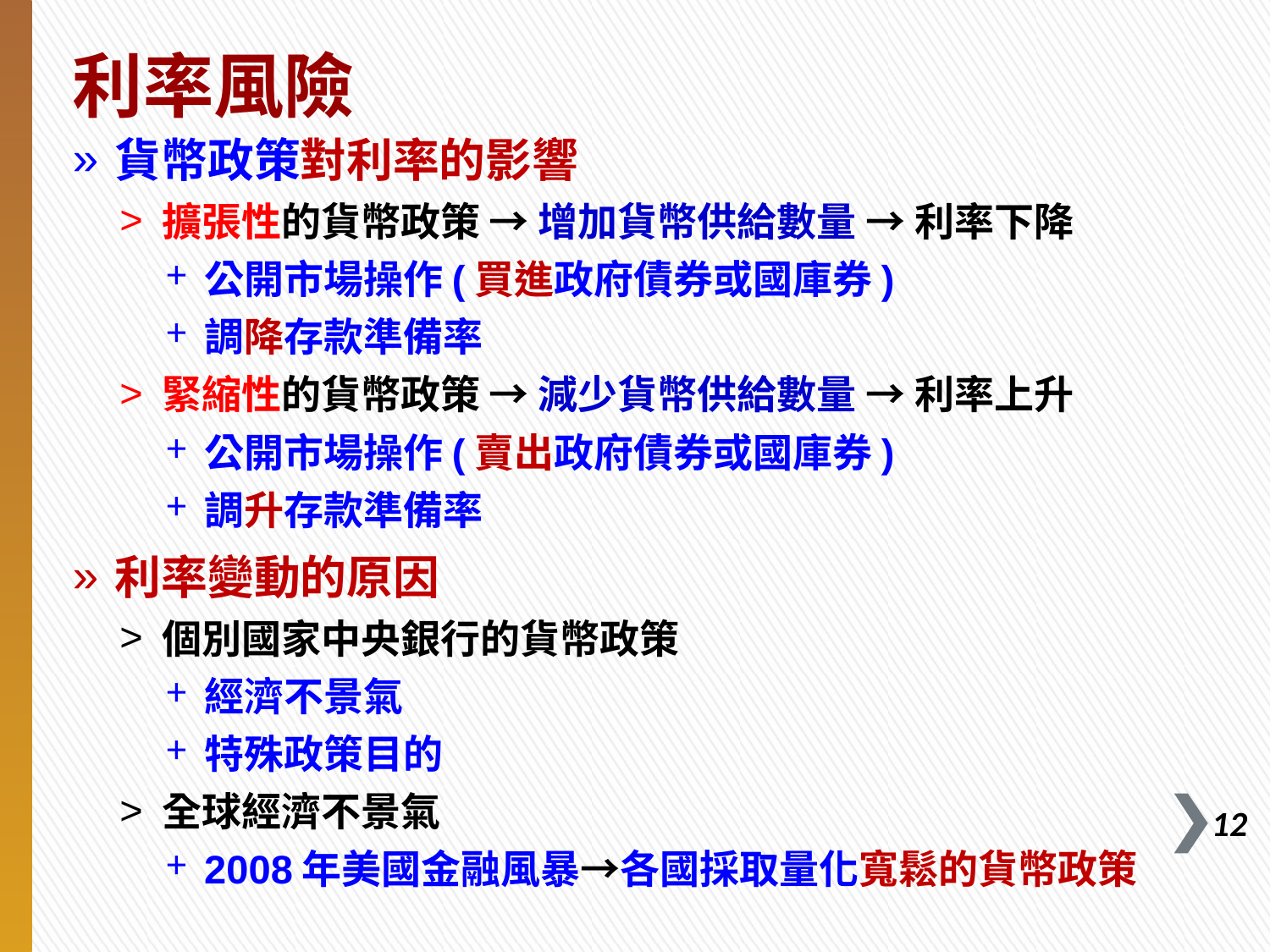

# 利率風險
貨幣政策對利率的影響
擴張性的貨幣政策 → 增加貨幣供給數量 → 利率下降
公開市場操作(買進政府債券或國庫券)
調降存款準備率
緊縮性的貨幣政策 → 減少貨幣供給數量 → 利率上升
公開市場操作(賣出政府債券或國庫券)
調升存款準備率
利率變動的原因
個別國家中央銀行的貨幣政策
經濟不景氣
特殊政策目的
全球經濟不景氣
2008年美國金融風暴→各國採取量化寬鬆的貨幣政策

12